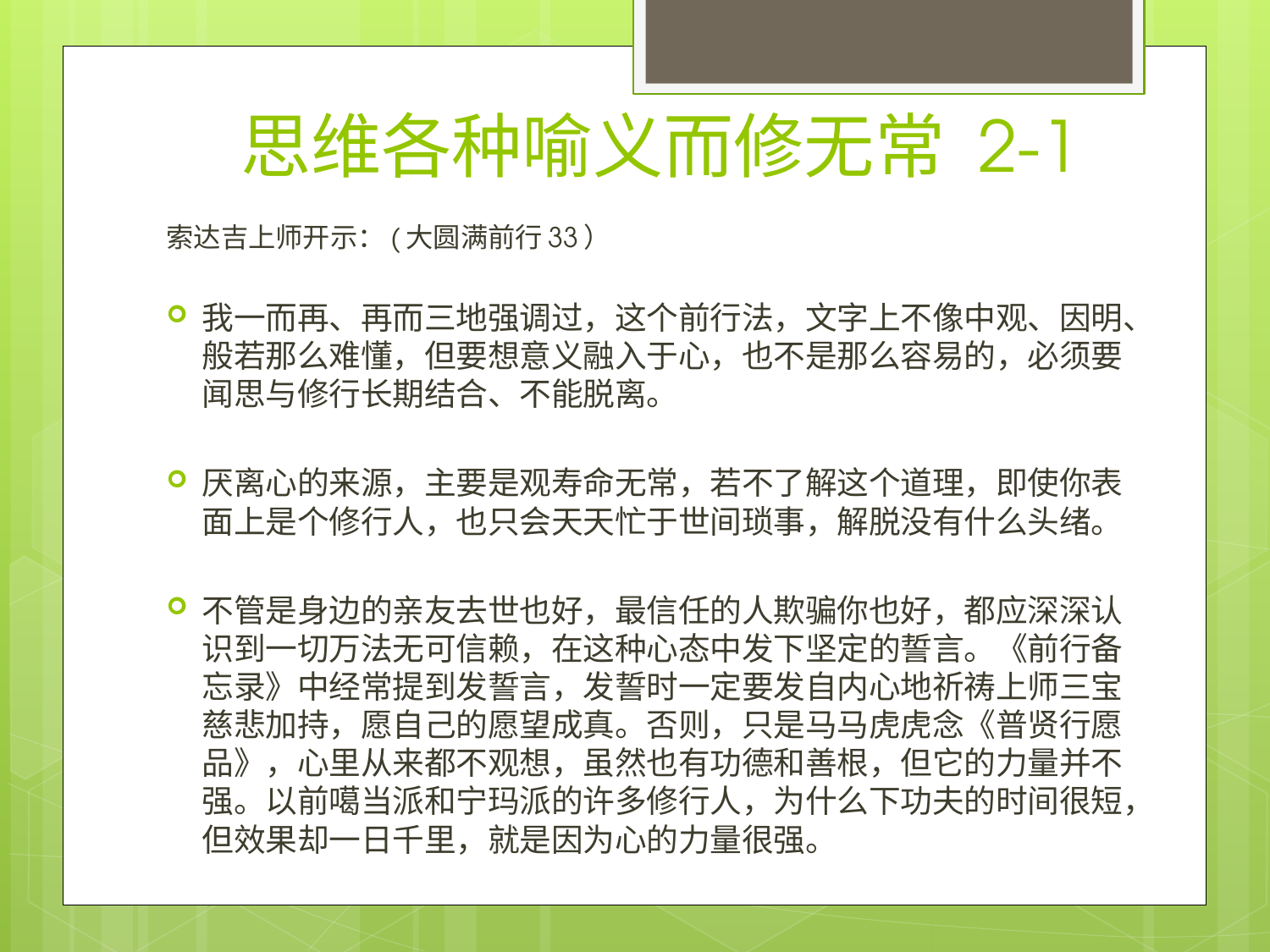

# 思维各种喻义而修无常 2-1
索达吉上师开示：(大圆满前行33）

我一而再、再而三地强调过，这个前行法，文字上不像中观、因明、般若那么难懂，但要想意义融入于心，也不是那么容易的，必须要闻思与修行长期结合、不能脱离。

厌离心的来源，主要是观寿命无常，若不了解这个道理，即使你表面上是个修行人，也只会天天忙于世间琐事，解脱没有什么头绪。

不管是身边的亲友去世也好，最信任的人欺骗你也好，都应深深认识到一切万法无可信赖，在这种心态中发下坚定的誓言。《前行备忘录》中经常提到发誓言，发誓时一定要发自内心地祈祷上师三宝慈悲加持，愿自己的愿望成真。否则，只是马马虎虎念《普贤行愿品》，心里从来都不观想，虽然也有功德和善根，但它的力量并不强。以前噶当派和宁玛派的许多修行人，为什么下功夫的时间很短，但效果却一日千里，就是因为心的力量很强。